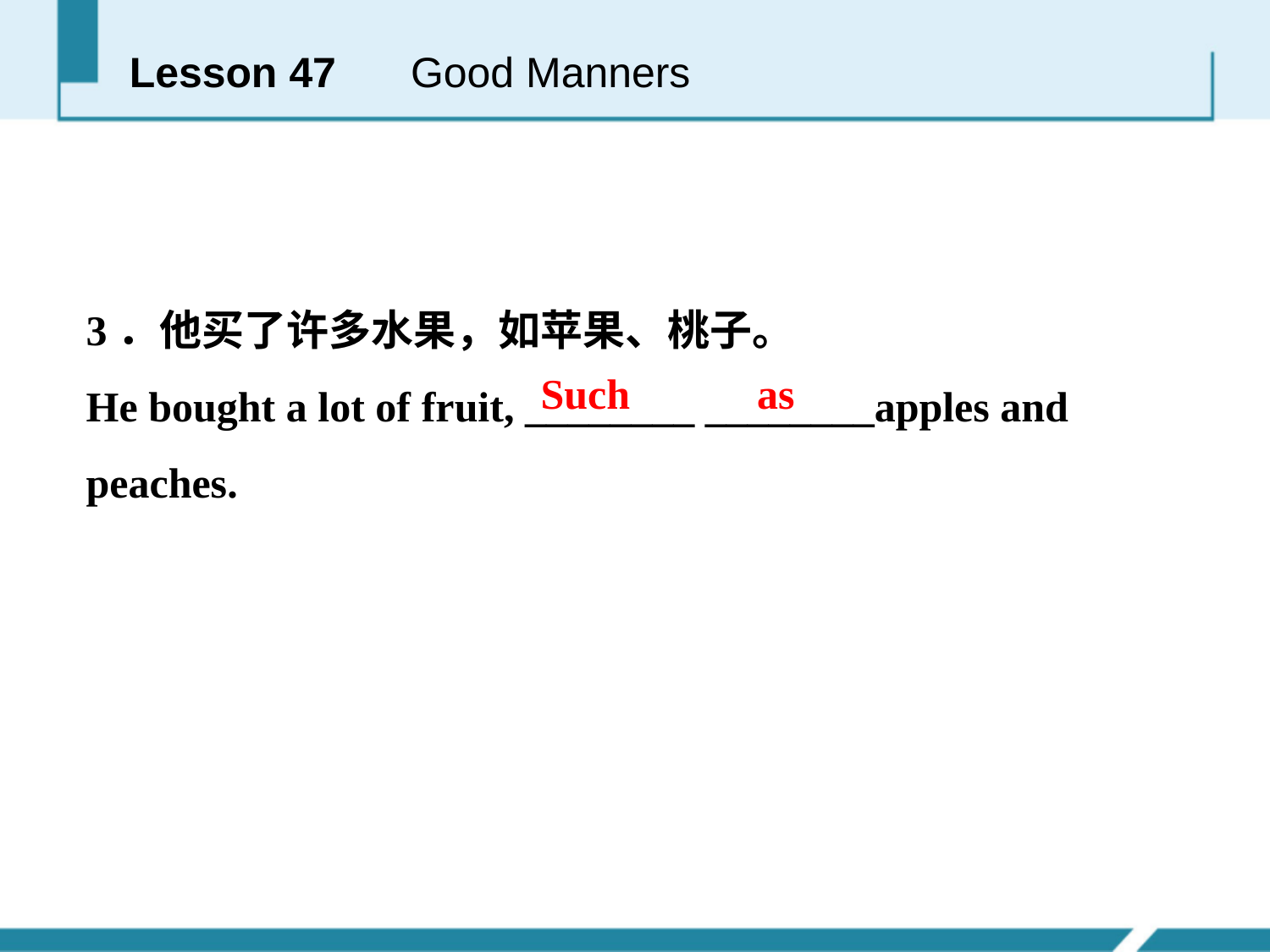

Lesson 47 　Good Manners
3．他买了许多水果，如苹果、桃子。
He bought a lot of fruit, ________ ________apples and peaches.
Such            as